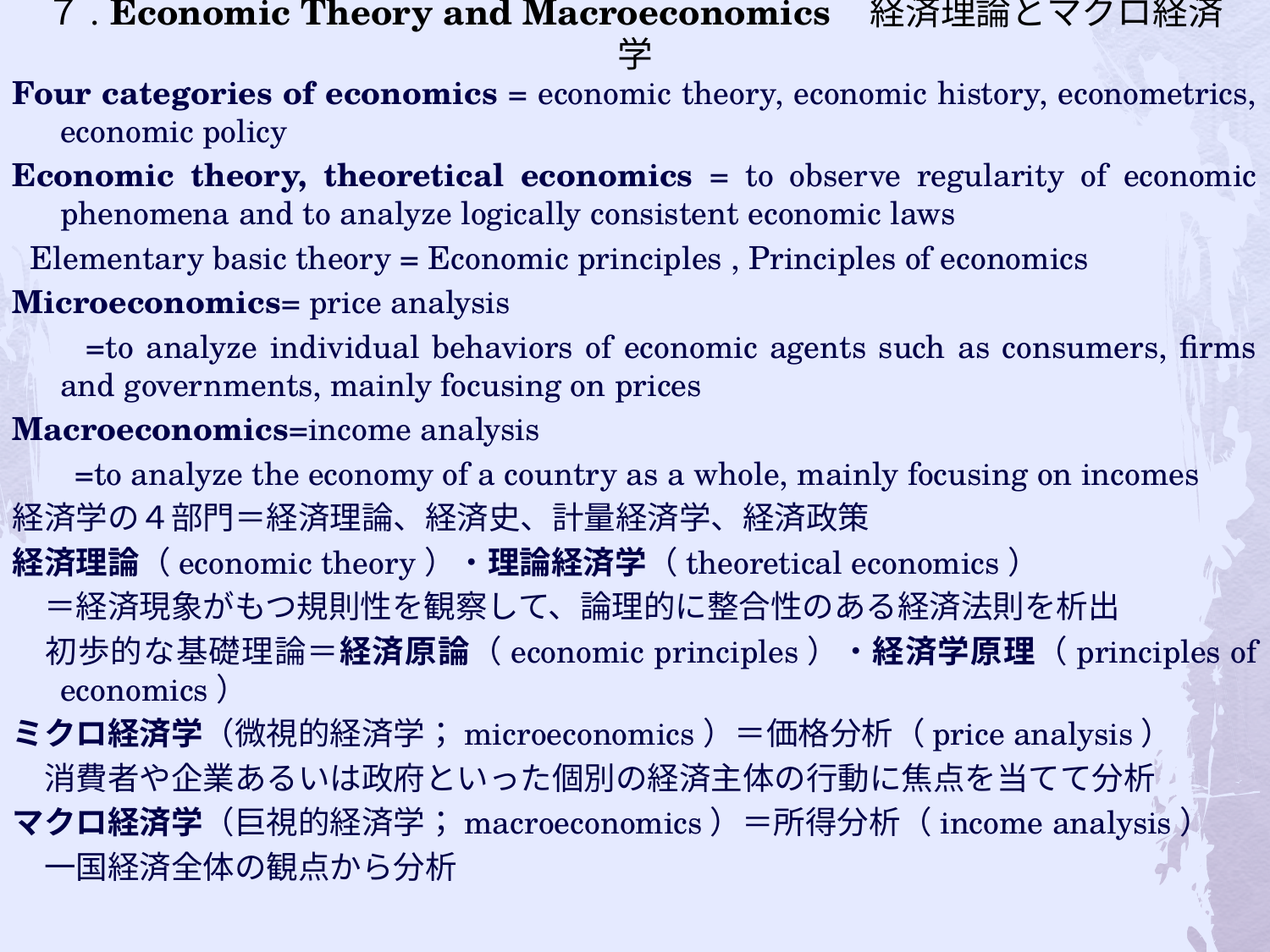

# ７. Economic Theory and Macroeconomics   経済理論とマクロ経済学
Four categories of economics = economic theory, economic history, econometrics, economic policy
Economic theory, theoretical economics = to observe regularity of economic phenomena and to analyze logically consistent economic laws
  Elementary basic theory = Economic principles , Principles of economics
Microeconomics= price analysis
      =to analyze individual behaviors of economic agents such as consumers, firms and governments, mainly focusing on prices
Macroeconomics=income analysis
       =to analyze the economy of a country as a whole, mainly focusing on incomes
経済学の４部門＝経済理論、経済史、計量経済学、経済政策
経済理論（economic theory）・理論経済学（theoretical economics）
　＝経済現象がもつ規則性を観察して、論理的に整合性のある経済法則を析出
　初歩的な基礎理論＝経済原論（economic principles）・経済学原理（principles of economics）
ミクロ経済学（微視的経済学；microeconomics）＝価格分析（price analysis）
　消費者や企業あるいは政府といった個別の経済主体の行動に焦点を当てて分析
マクロ経済学（巨視的経済学；macroeconomics）＝所得分析（income analysis）
　一国経済全体の観点から分析